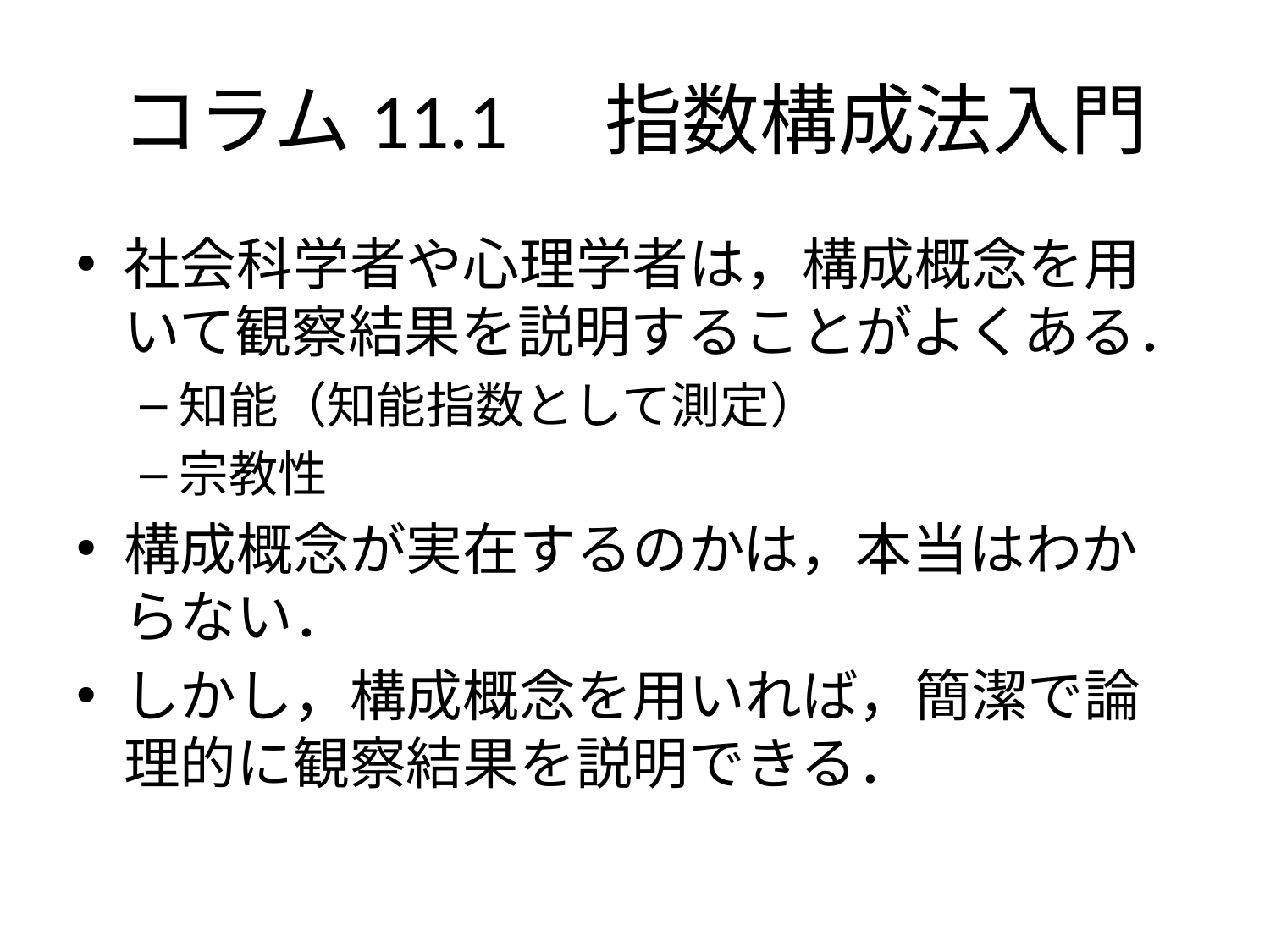

# コラム11.1　指数構成法入門
社会科学者や心理学者は，構成概念を用いて観察結果を説明することがよくある．
知能（知能指数として測定）
宗教性
構成概念が実在するのかは，本当はわからない．
しかし，構成概念を用いれば，簡潔で論理的に観察結果を説明できる．